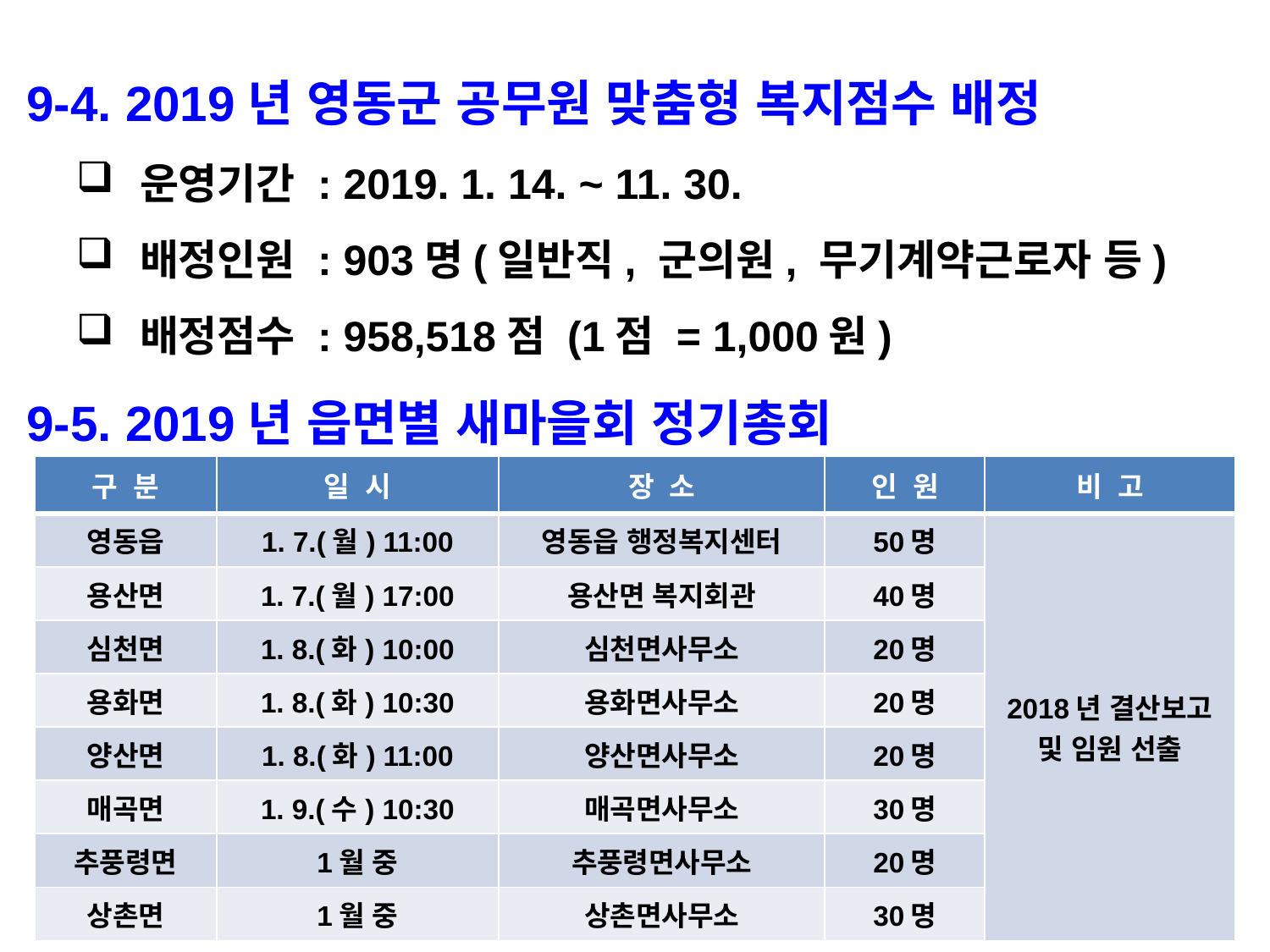

9-4. 2019년 영동군 공무원 맞춤형 복지점수 배정
운영기간 : 2019. 1. 14. ~ 11. 30.
배정인원 : 903명(일반직, 군의원, 무기계약근로자 등)
배정점수 : 958,518점 (1점 = 1,000원)
 9-5. 2019년 읍면별 새마을회 정기총회

| 구 분 | 일 시 | 장 소 | 인 원 | 비 고 |
| --- | --- | --- | --- | --- |
| 영동읍 | 1. 7.(월) 11:00 | 영동읍 행정복지센터 | 50명 | 2018년 결산보고 및 임원 선출 |
| 용산면 | 1. 7.(월) 17:00 | 용산면 복지회관 | 40명 |  |
| 심천면 | 1. 8.(화) 10:00 | 심천면사무소 | 20명 |  |
| 용화면 | 1. 8.(화) 10:30 | 용화면사무소 | 20명 |  |
| 양산면 | 1. 8.(화) 11:00 | 양산면사무소 | 20명 |  |
| 매곡면 | 1. 9.(수) 10:30 | 매곡면사무소 | 30명 |  |
| 추풍령면 | 1월 중 | 추풍령면사무소 | 20명 |  |
| 상촌면 | 1월 중 | 상촌면사무소 | 30명 |  |